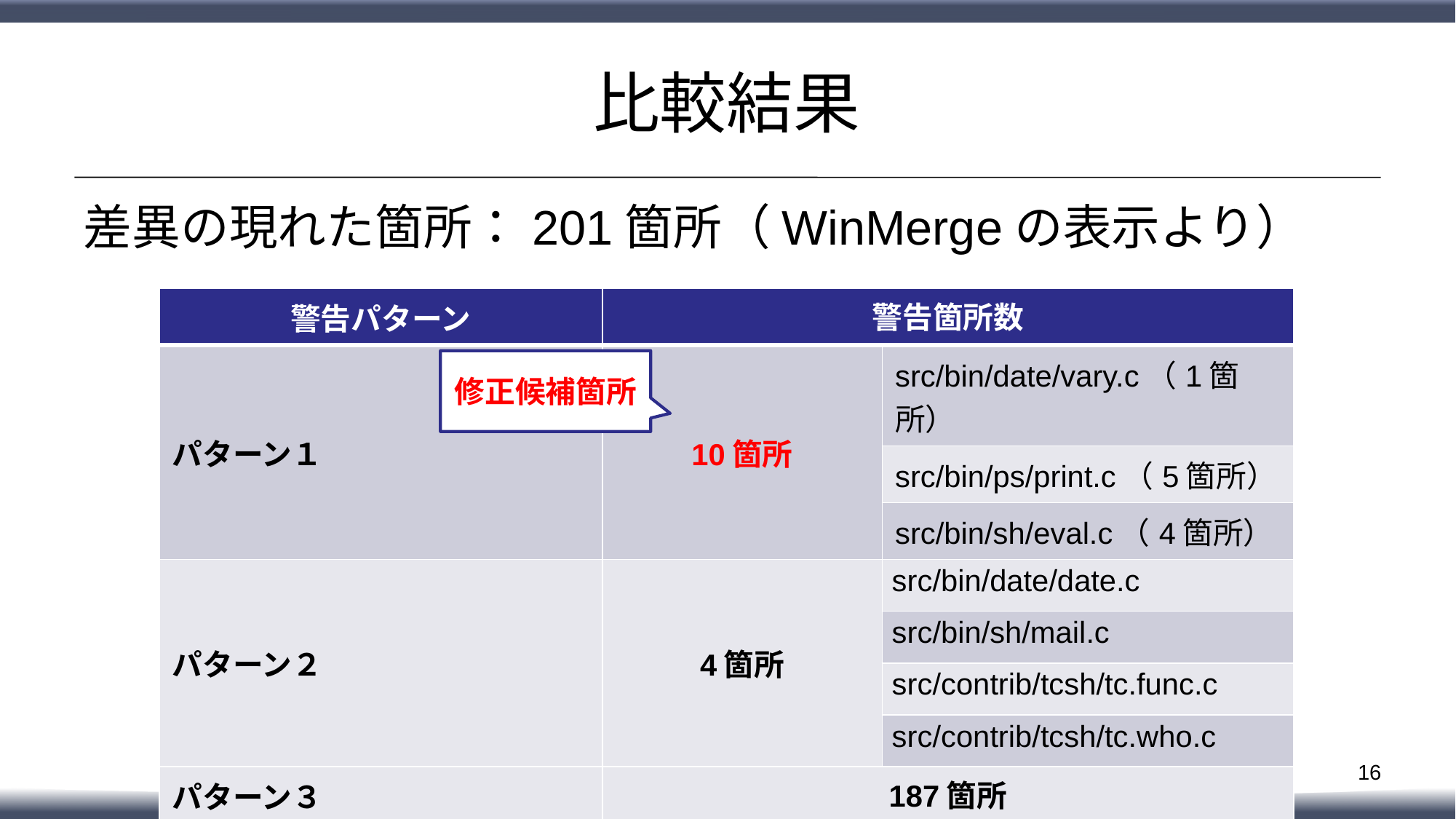

# 比較結果
差異の現れた箇所：201箇所（WinMergeの表示より）
| 警告パターン | 警告箇所数 |  |
| --- | --- | --- |
| パターン１ | 10箇所 | src/bin/date/vary.c（1箇所） |
|  |  | src/bin/ps/print.c（5箇所） |
|  |  | src/bin/sh/eval.c（4箇所） |
| パターン２ | 4箇所 | src/bin/date/date.c |
|  |  | src/bin/sh/mail.c |
|  |  | src/contrib/tcsh/tc.func.c |
|  |  | src/contrib/tcsh/tc.who.c |
| パターン３ | 187箇所 |  |
修正候補箇所
16